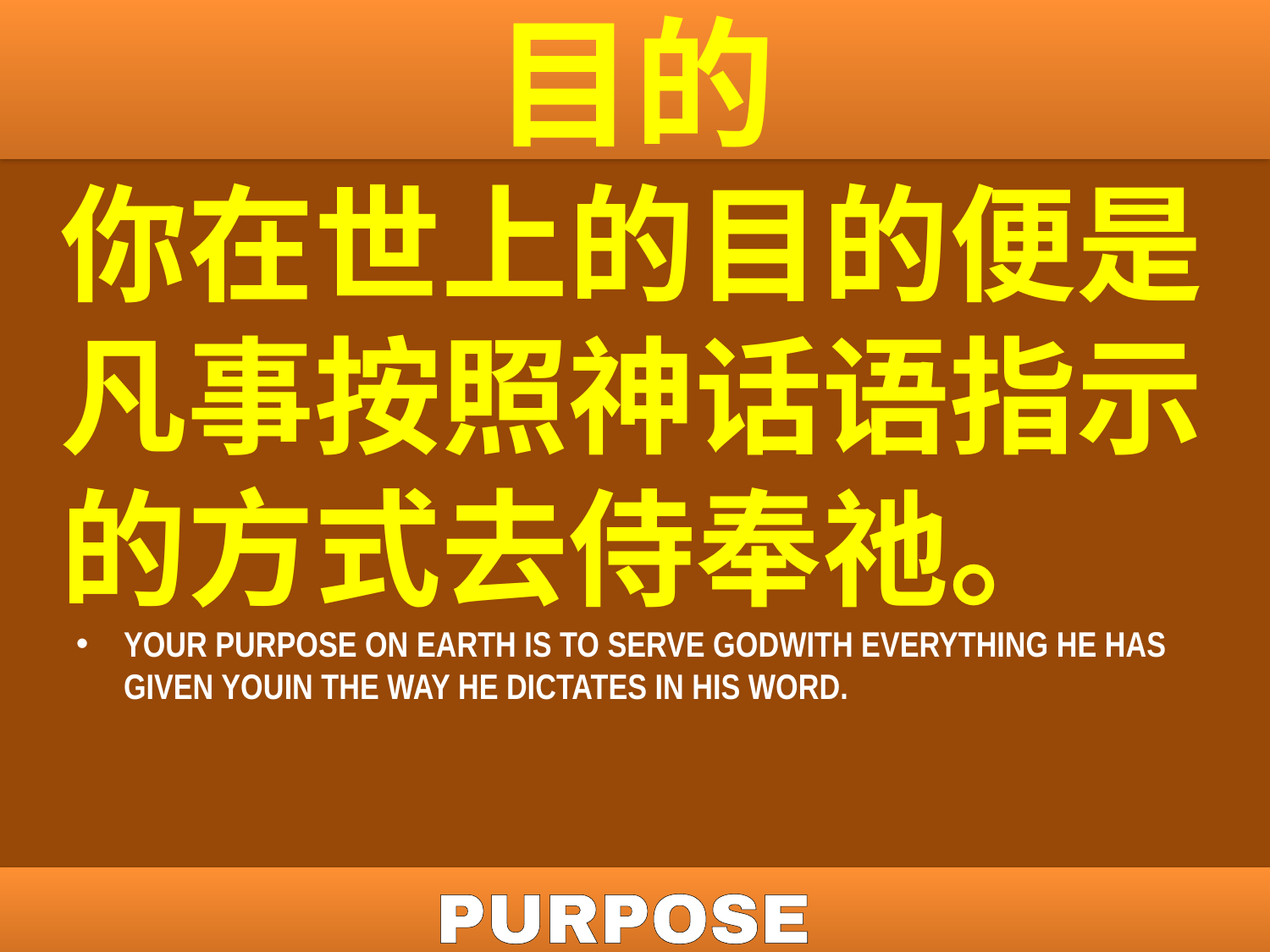

# 目的
	你在世上的目的便是凡事按照神话语指示的方式去侍奉祂。
YOUR PURPOSE ON EARTH IS TO SERVE GODWITH EVERYTHING HE HAS GIVEN YOUIN THE WAY HE DICTATES IN HIS WORD.
PURPOSE